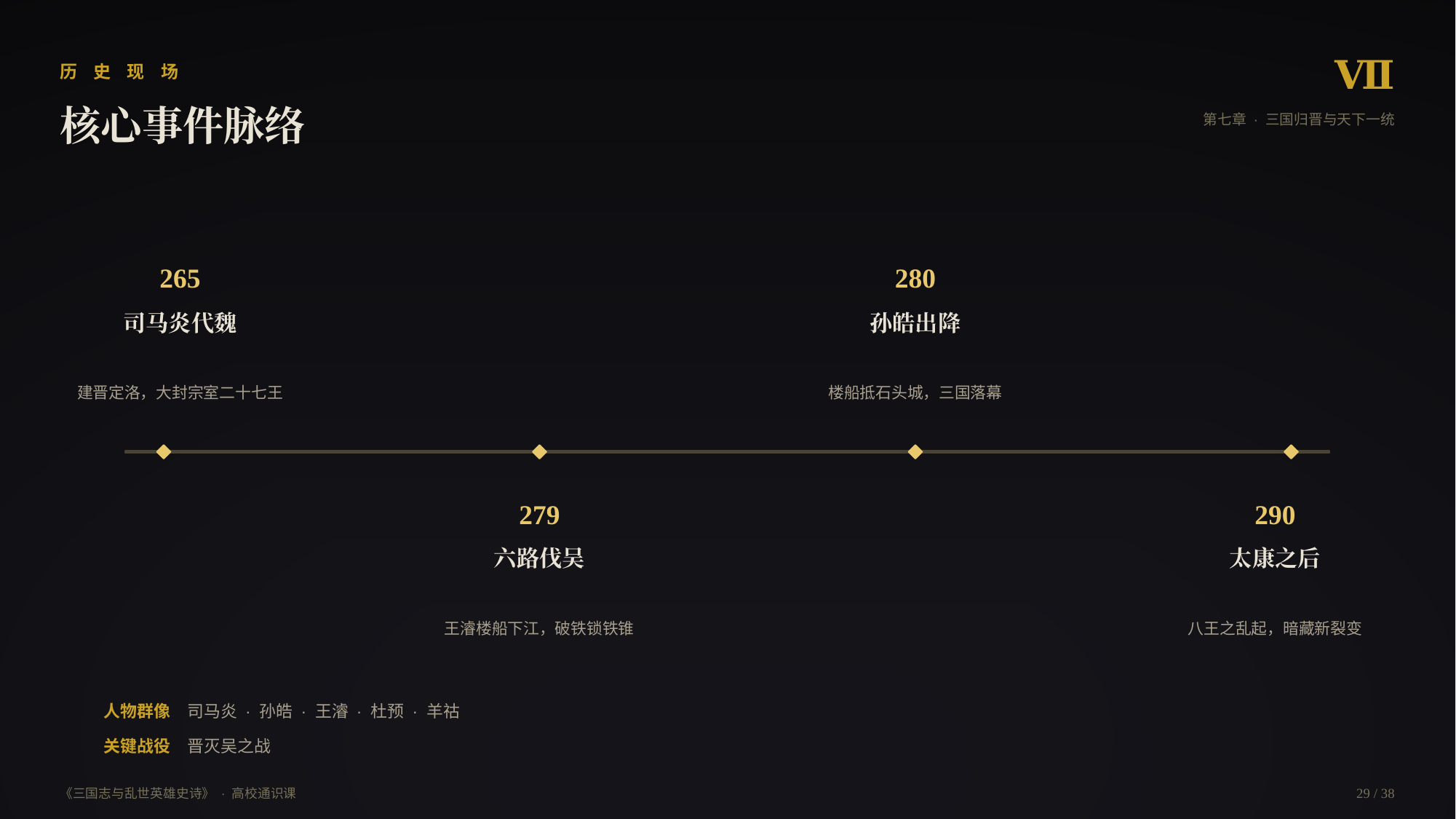

Ⅶ
历 史 现 场
核心事件脉络
第七章 · 三国归晋与天下一统
265
280
司马炎代魏
孙皓出降
建晋定洛，大封宗室二十七王
楼船抵石头城，三国落幕

279
290
六路伐吴
太康之后
王濬楼船下江，破铁锁铁锥
八王之乱起，暗藏新裂变
人物群像　司马炎 · 孙皓 · 王濬 · 杜预 · 羊祜
关键战役　晋灭吴之战
《三国志与乱世英雄史诗》 · 高校通识课
29 / 38